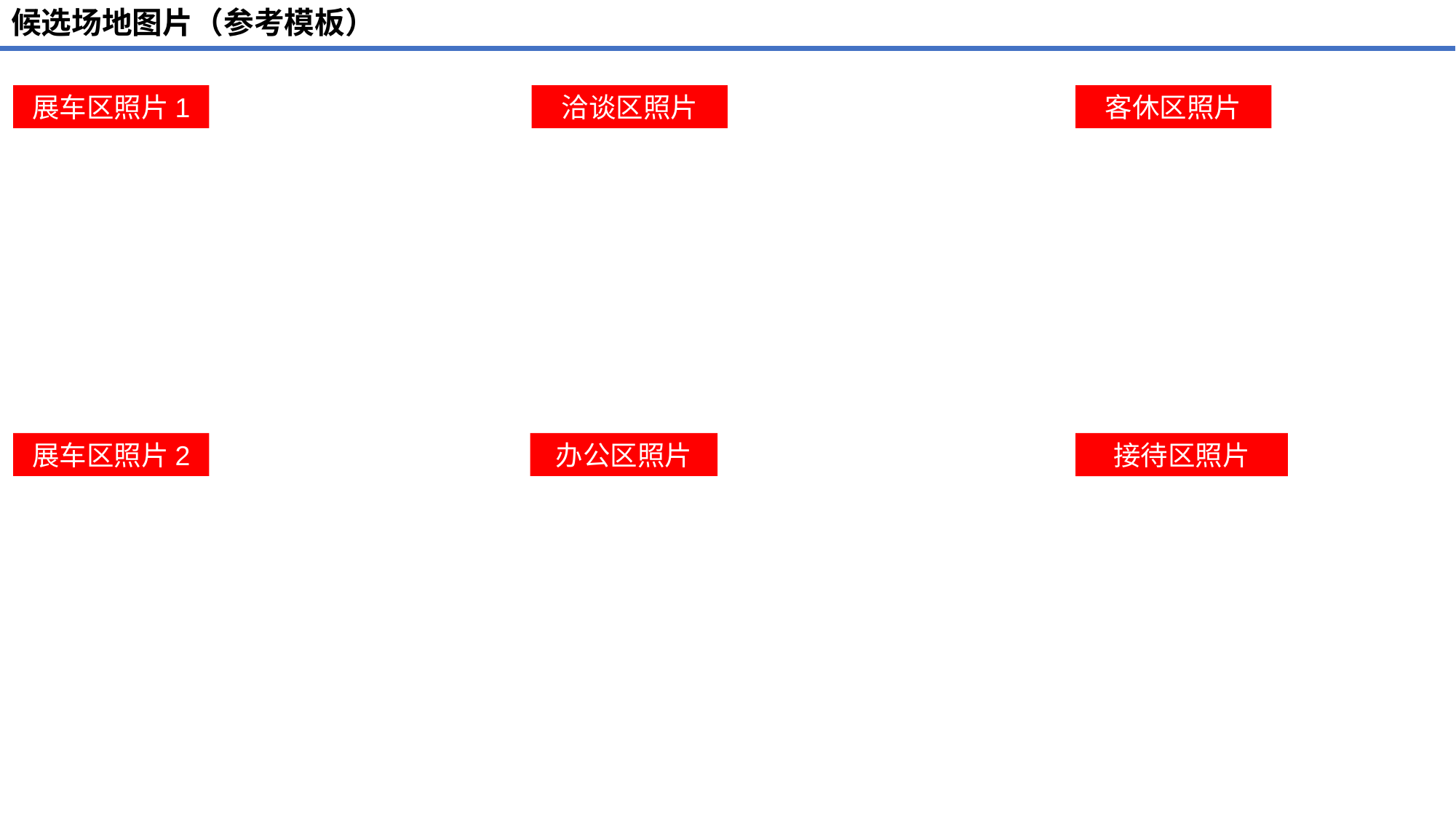

# 候选场地图片（参考模板）
展车区照片1
洽谈区照片
客休区照片
展车区照片2
接待区照片
办公区照片